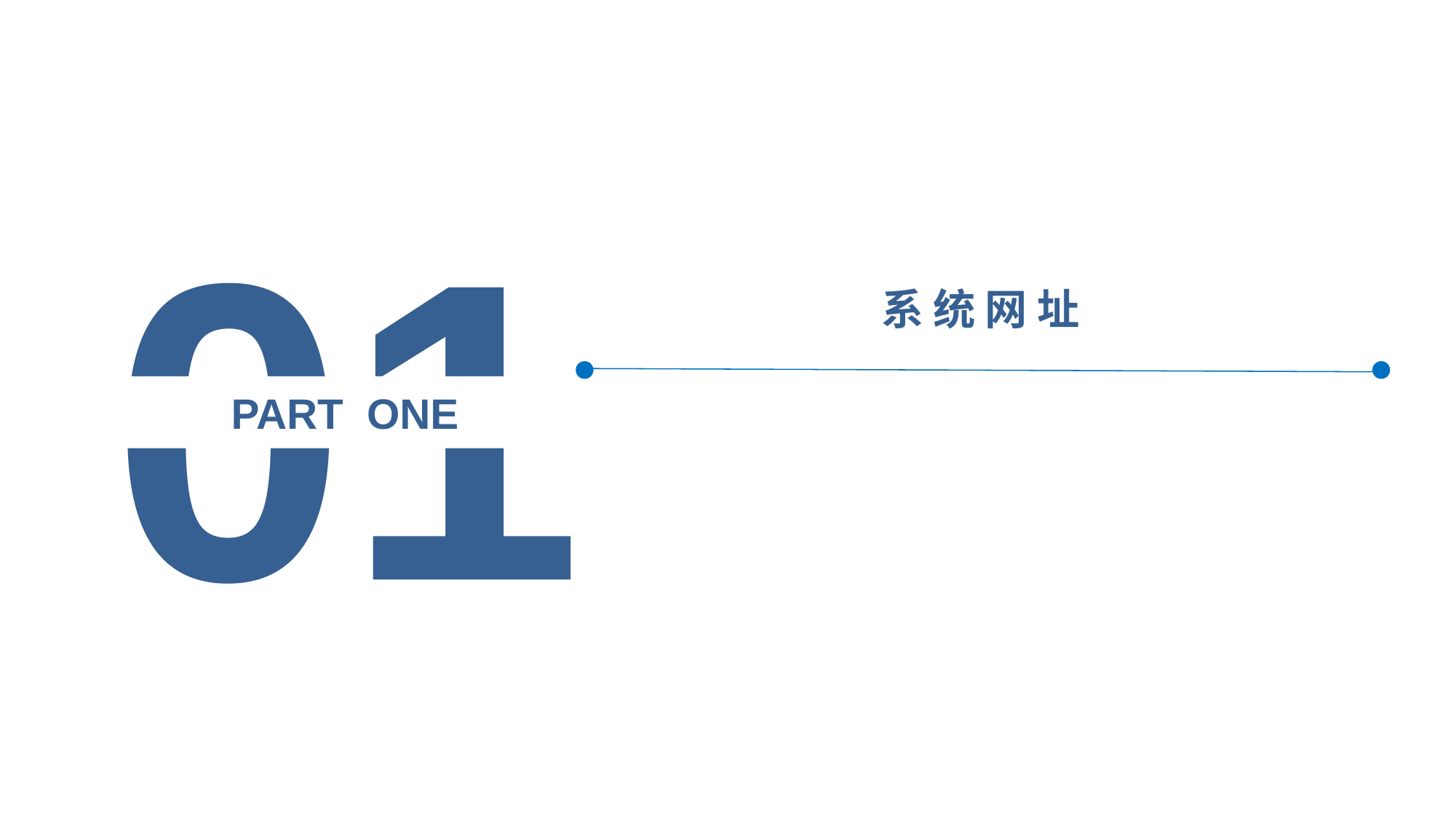

01
系 统 网 址

PART  ONE